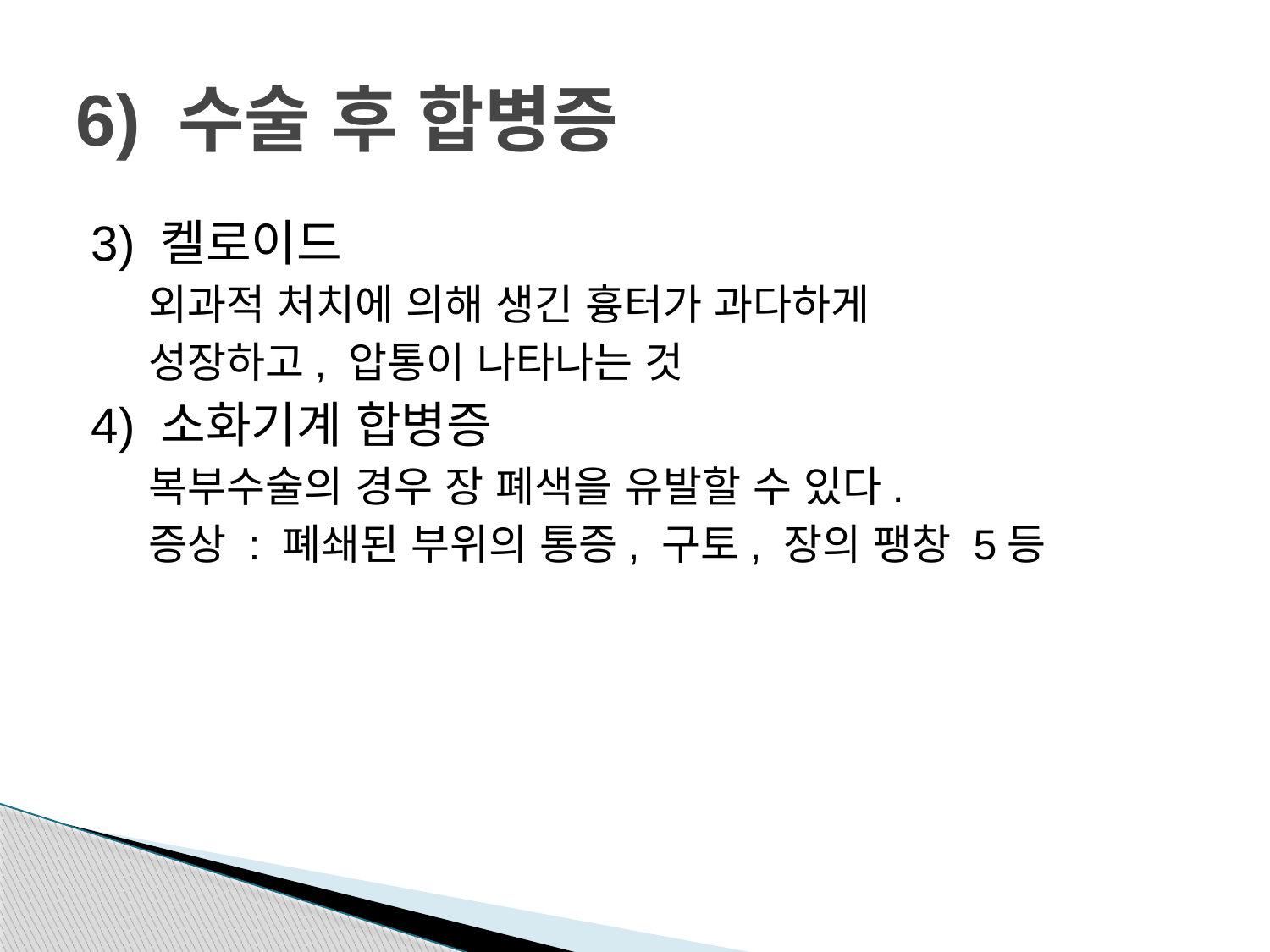

# 6) 수술 후 합병증
3) 켈로이드
    외과적 처치에 의해 생긴 흉터가 과다하게
    성장하고, 압통이 나타나는 것
4) 소화기계 합병증
    복부수술의 경우 장 폐색을 유발할 수 있다.
    증상 : 폐쇄된 부위의 통증, 구토, 장의 팽창 5등